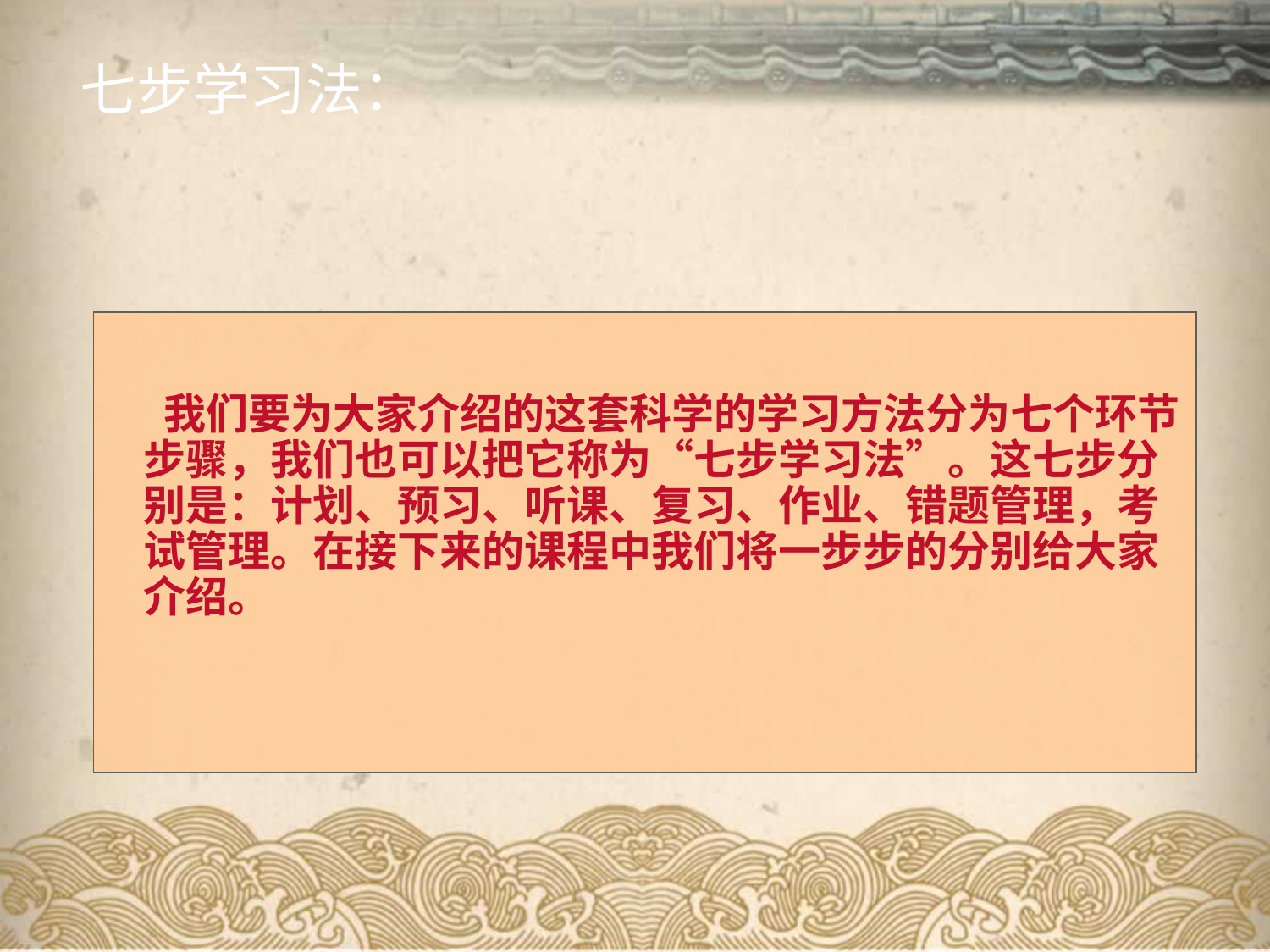

# 七步学习法：

     我们要为大家介绍的这套科学的学习方法分为七个环节步骤，我们也可以把它称为“七步学习法”。这七步分别是：计划、预习、听课、复习、作业、错题管理，考试管理。在接下来的课程中我们将一步步的分别给大家介绍。